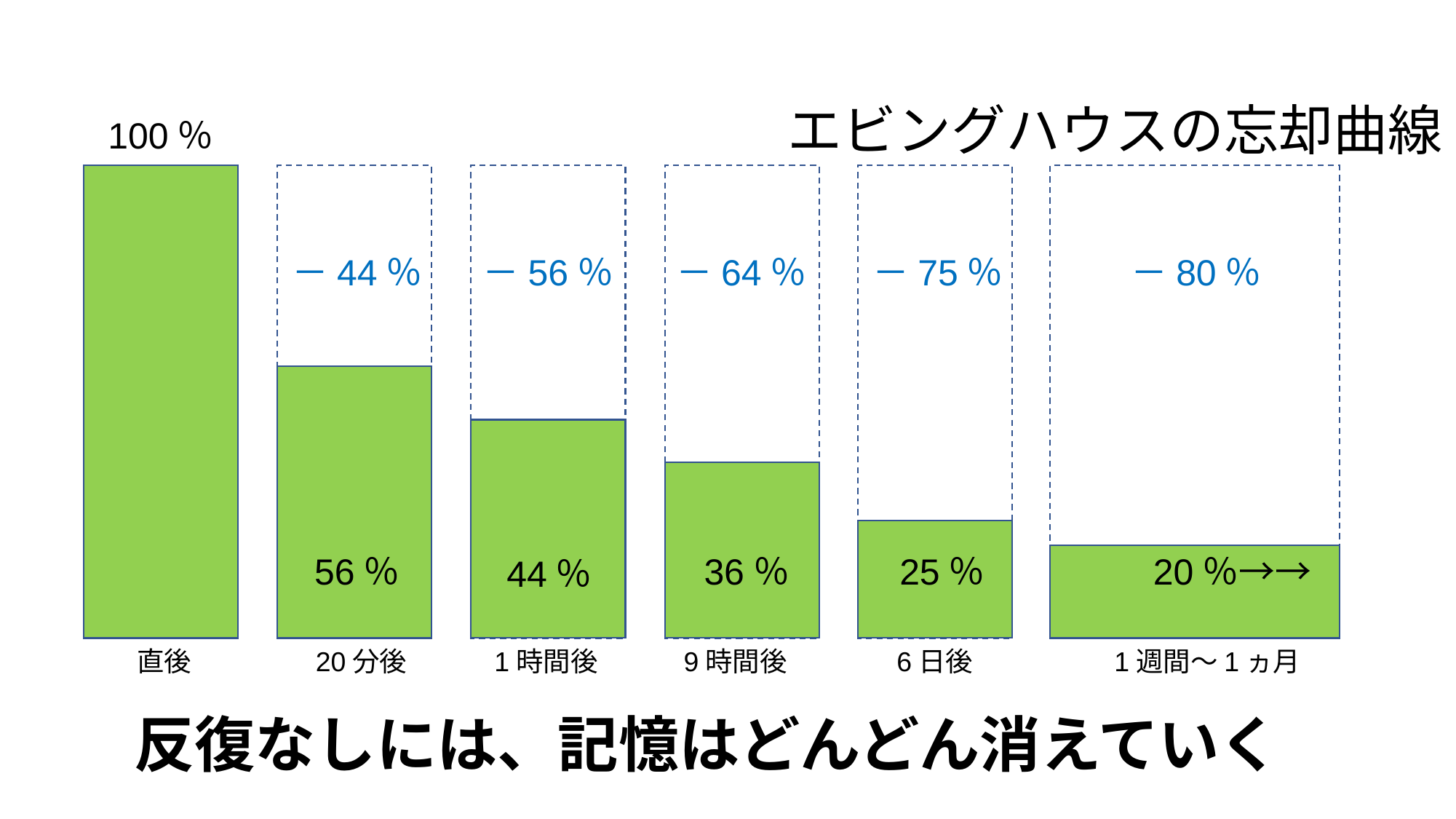

エビングハウスの忘却曲線
100％

－44％
－56％
－64％
－75％
－80％

25％
56％
36％
20％→→
44％

直後
20分後
1時間後
9時間後
6日後
1週間～1ヵ月
反復なしには、記憶はどんどん消えていく